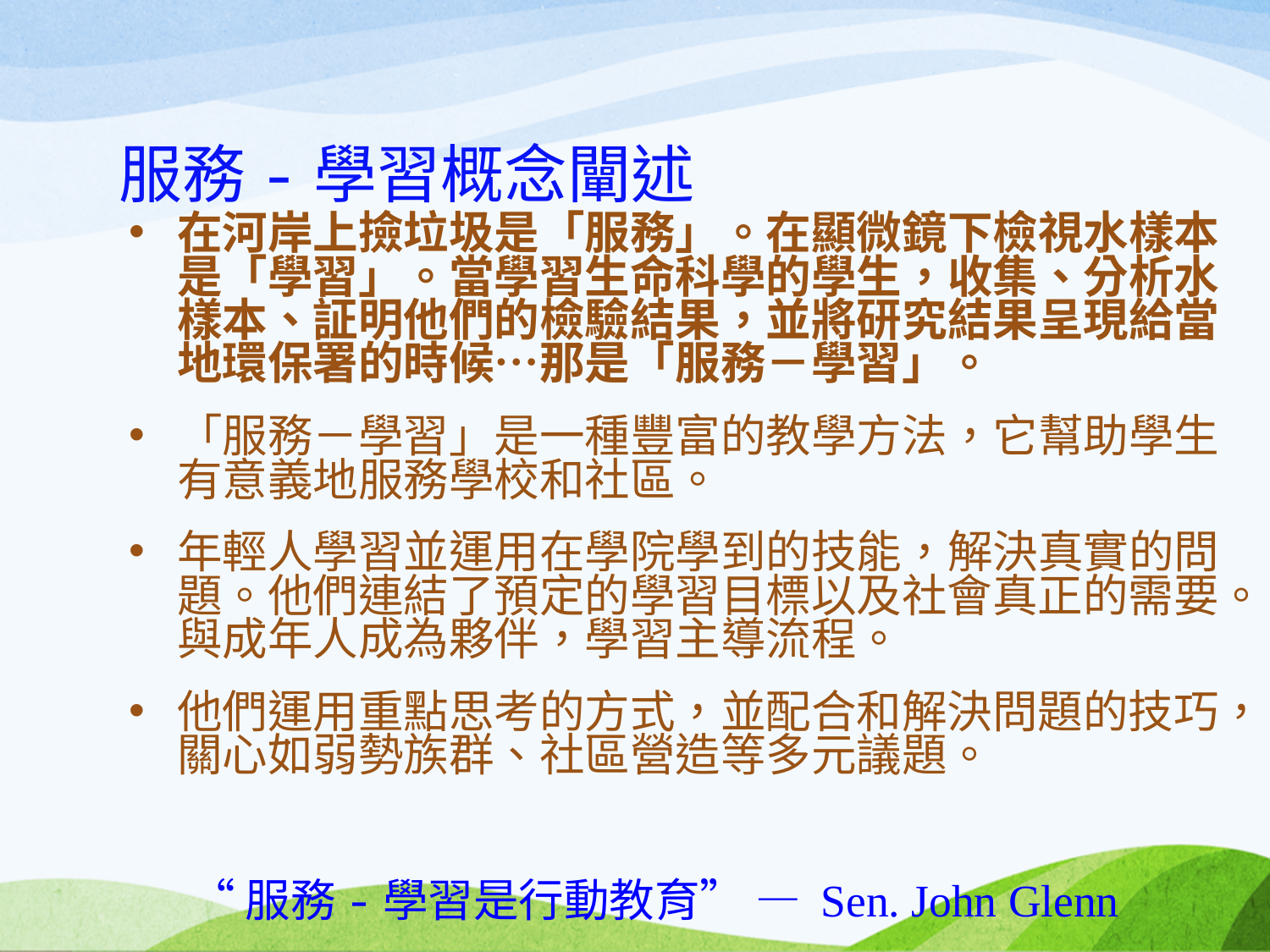

# 服務-學習概念闡述
在河岸上撿垃圾是「服務」。在顯微鏡下檢視水樣本是「學習」。當學習生命科學的學生，收集、分析水樣本、証明他們的檢驗結果，並將研究結果呈現給當地環保署的時候…那是「服務－學習」。
「服務－學習」是一種豐富的教學方法，它幫助學生有意義地服務學校和社區。
年輕人學習並運用在學院學到的技能，解決真實的問題。他們連結了預定的學習目標以及社會真正的需要。與成年人成為夥伴，學習主導流程。
他們運用重點思考的方式，並配合和解決問題的技巧，關心如弱勢族群、社區營造等多元議題。

      “服務-學習是行動教育” — Sen. John Glenn